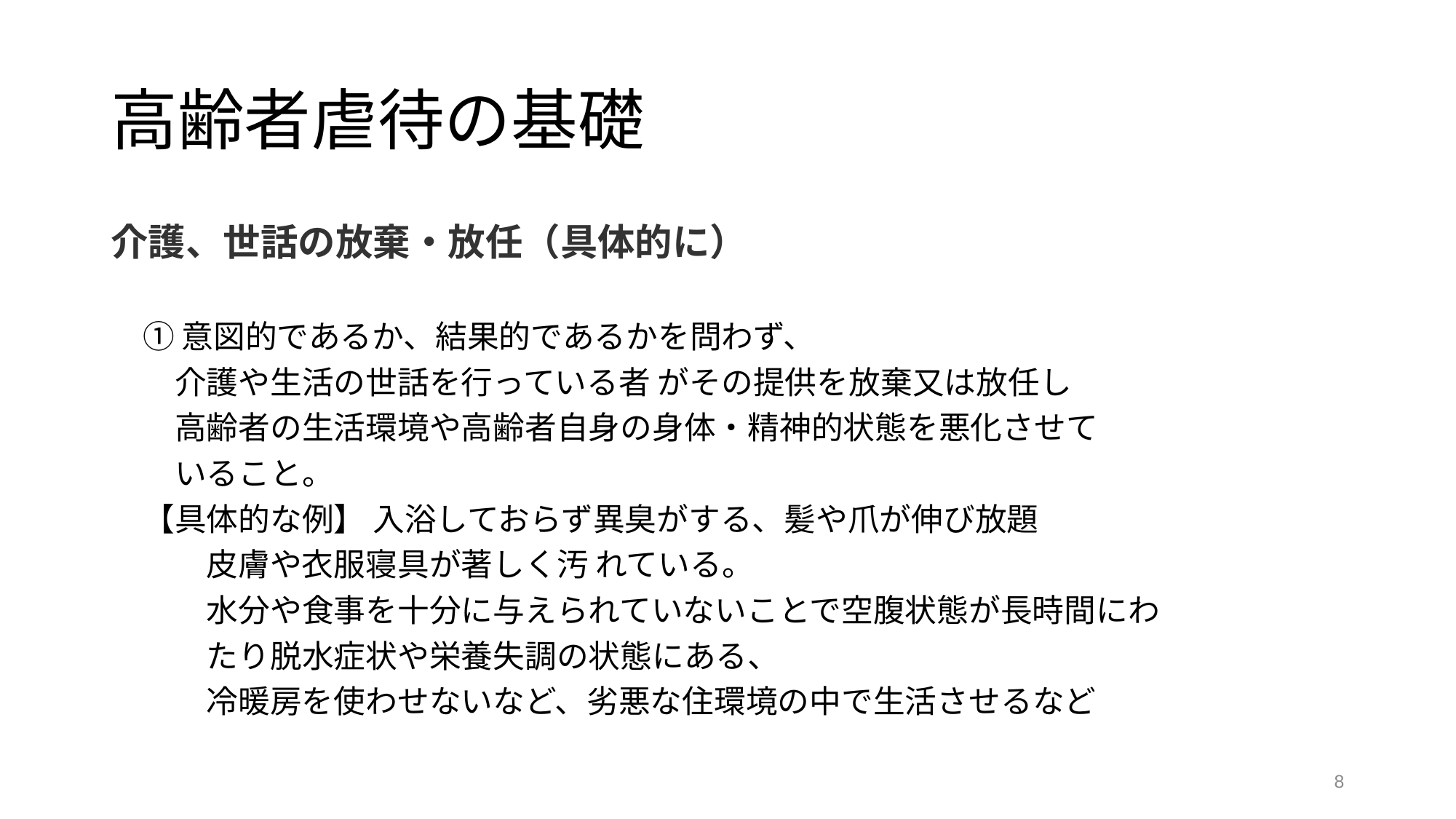

# 高齢者虐待の基礎
介護、世話の放棄・放任（具体的に）

　① 意図的であるか、結果的であるかを問わず、
　　介護や生活の世話を行っている者 がその提供を放棄又は放任し
　　高齢者の生活環境や高齢者自身の身体・精神的状態を悪化させて
　　いること。
　【具体的な例】 入浴しておらず異臭がする、髪や爪が伸び放題
　　　皮膚や衣服寝具が著しく汚 れている。
　　　水分や食事を十分に与えられていないことで空腹状態が長時間にわ
　　　たり脱水症状や栄養失調の状態にある、
　　　冷暖房を使わせないなど、劣悪な住環境の中で生活させるなど
8